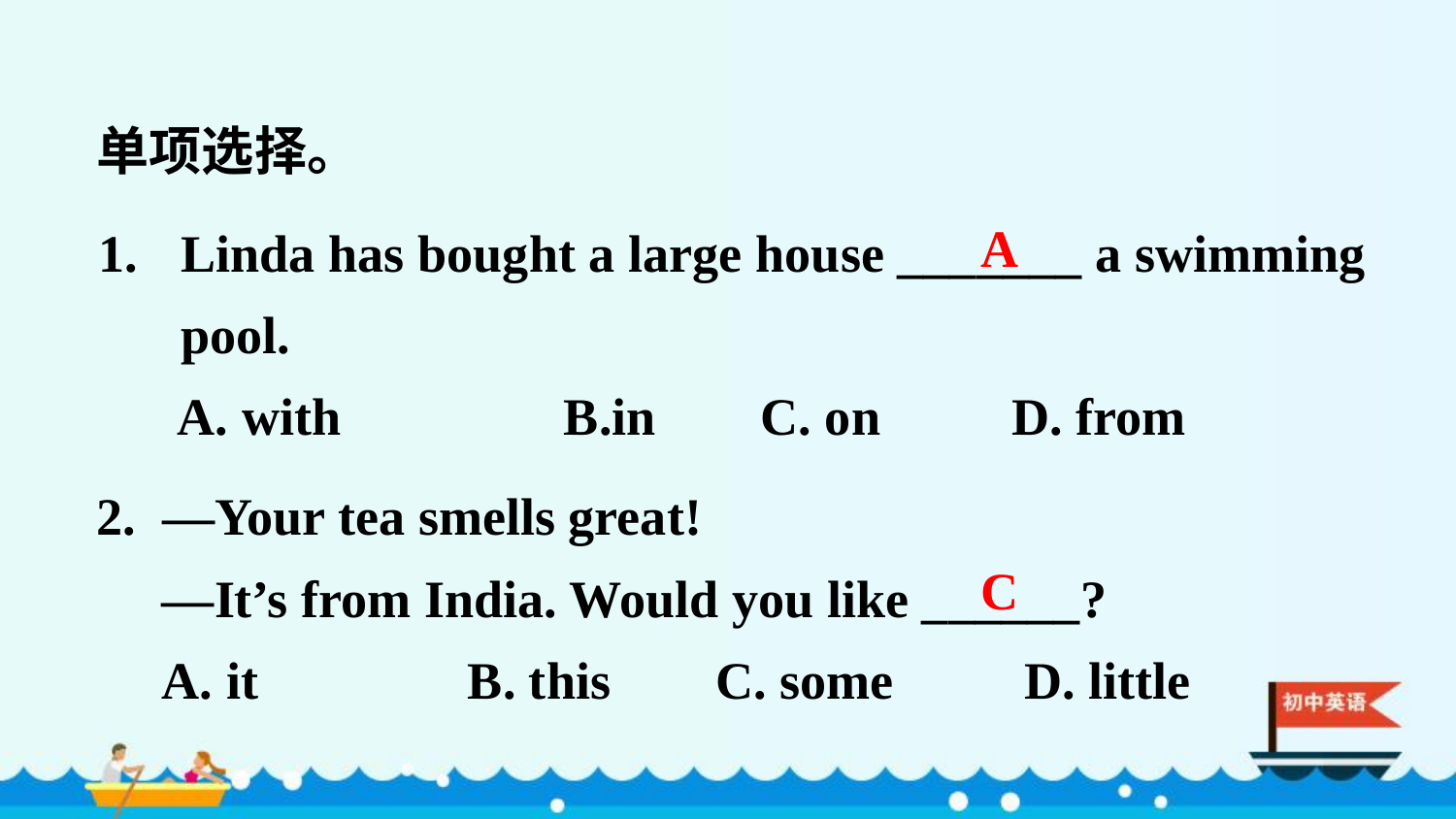

单项选择。
A
Linda has bought a large house _______ a swimming pool.
      A. with                 B.in        C. on          D. from
2.  —Your tea smells great!
     —It’s from India. Would you like ______?
     A. it                B. this        C. some          D. little
C